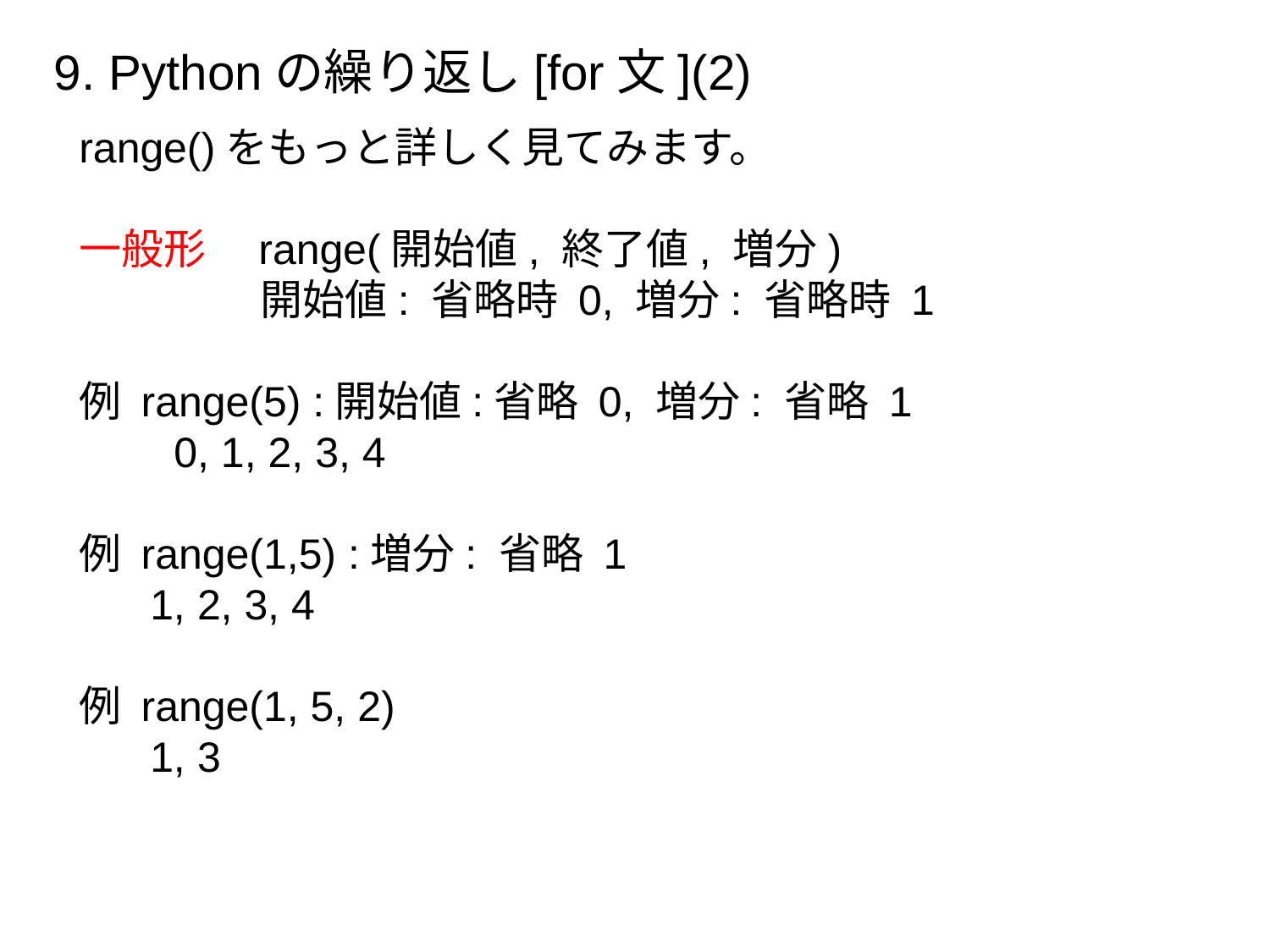

9. Pythonの繰り返し[for文](2)
range()をもっと詳しく見てみます。

一般形　range(開始値, 終了値, 増分)
                  開始値: 省略時 0, 増分: 省略時 1

例 range(5) :開始値:省略 0, 増分: 省略 1
　　0, 1, 2, 3, 4

例 range(1,5) :増分: 省略 1
      1, 2, 3, 4

例 range(1, 5, 2)
      1, 3